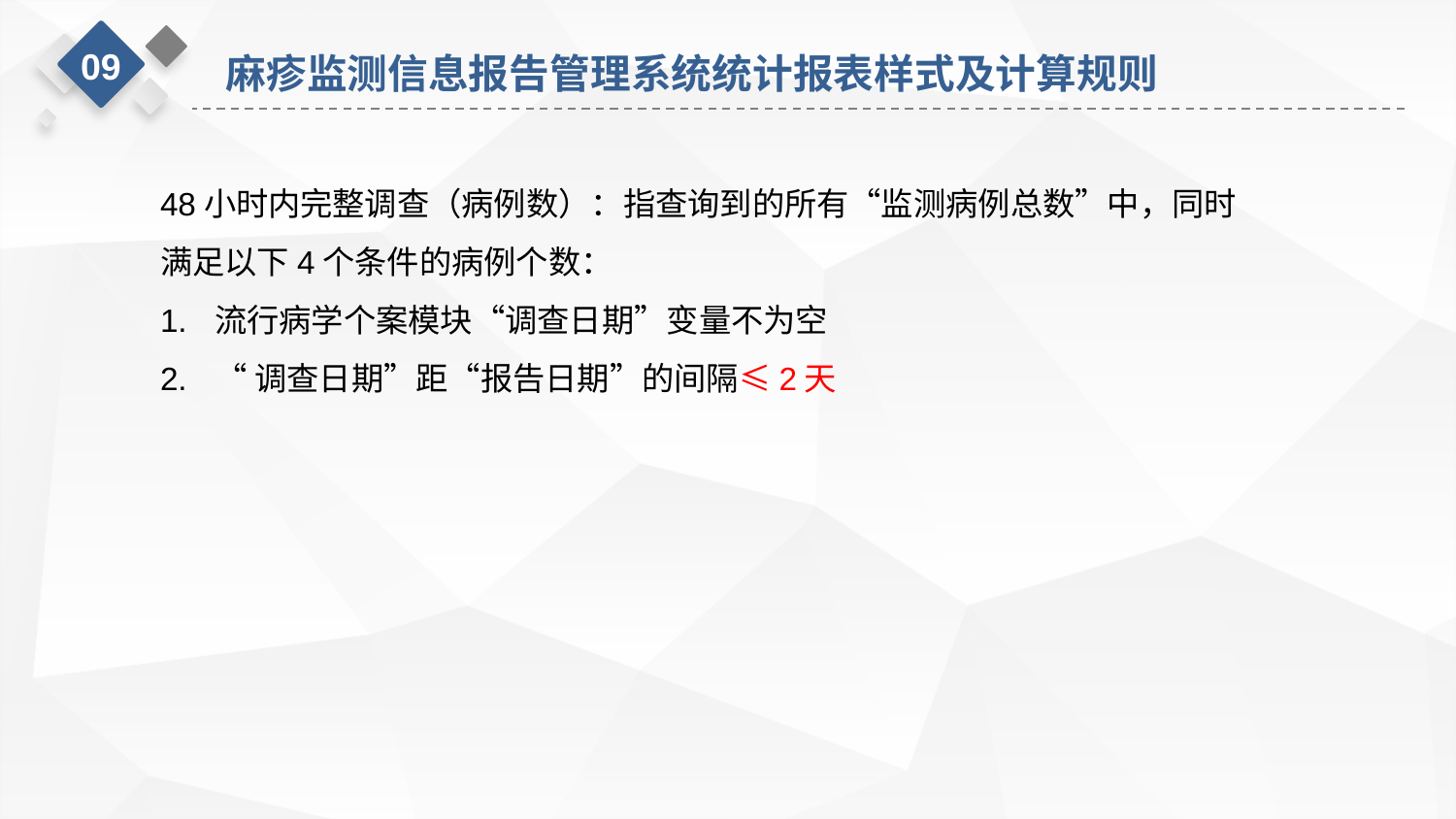

09

麻疹监测信息报告管理系统统计报表样式及计算规则
48小时内完整调查（病例数）：指查询到的所有“监测病例总数”中，同时满足以下4个条件的病例个数：
流行病学个案模块“调查日期”变量不为空
“调查日期”距“报告日期”的间隔≤2天